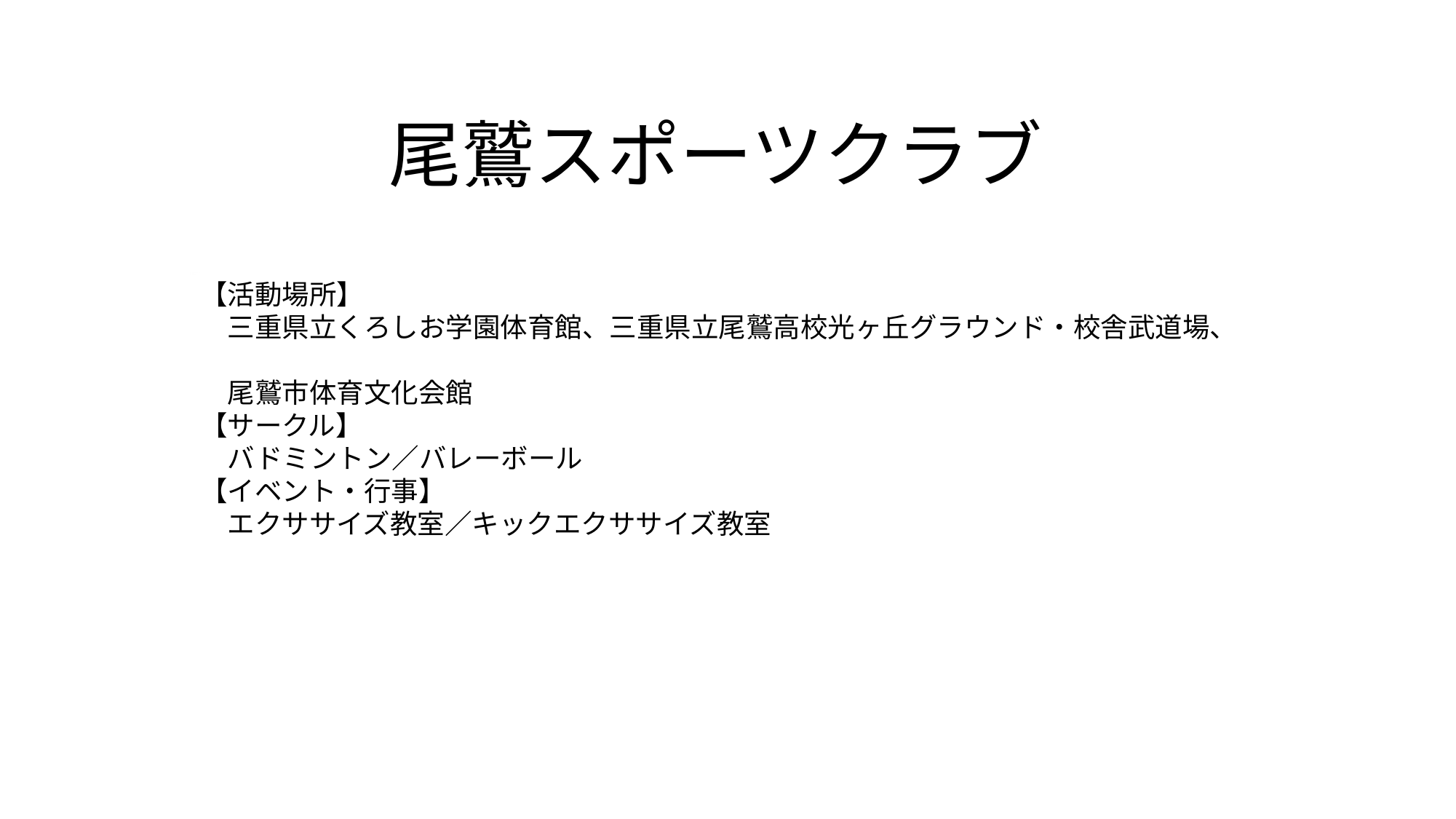

尾鷲スポーツクラブ
【活動場所】
　三重県立くろしお学園体育館、三重県立尾鷲高校光ヶ丘グラウンド・校舎武道場、
　尾鷲市体育文化会館
【サークル】
　バドミントン／バレーボール
【イベント・行事】
　エクササイズ教室／キックエクササイズ教室